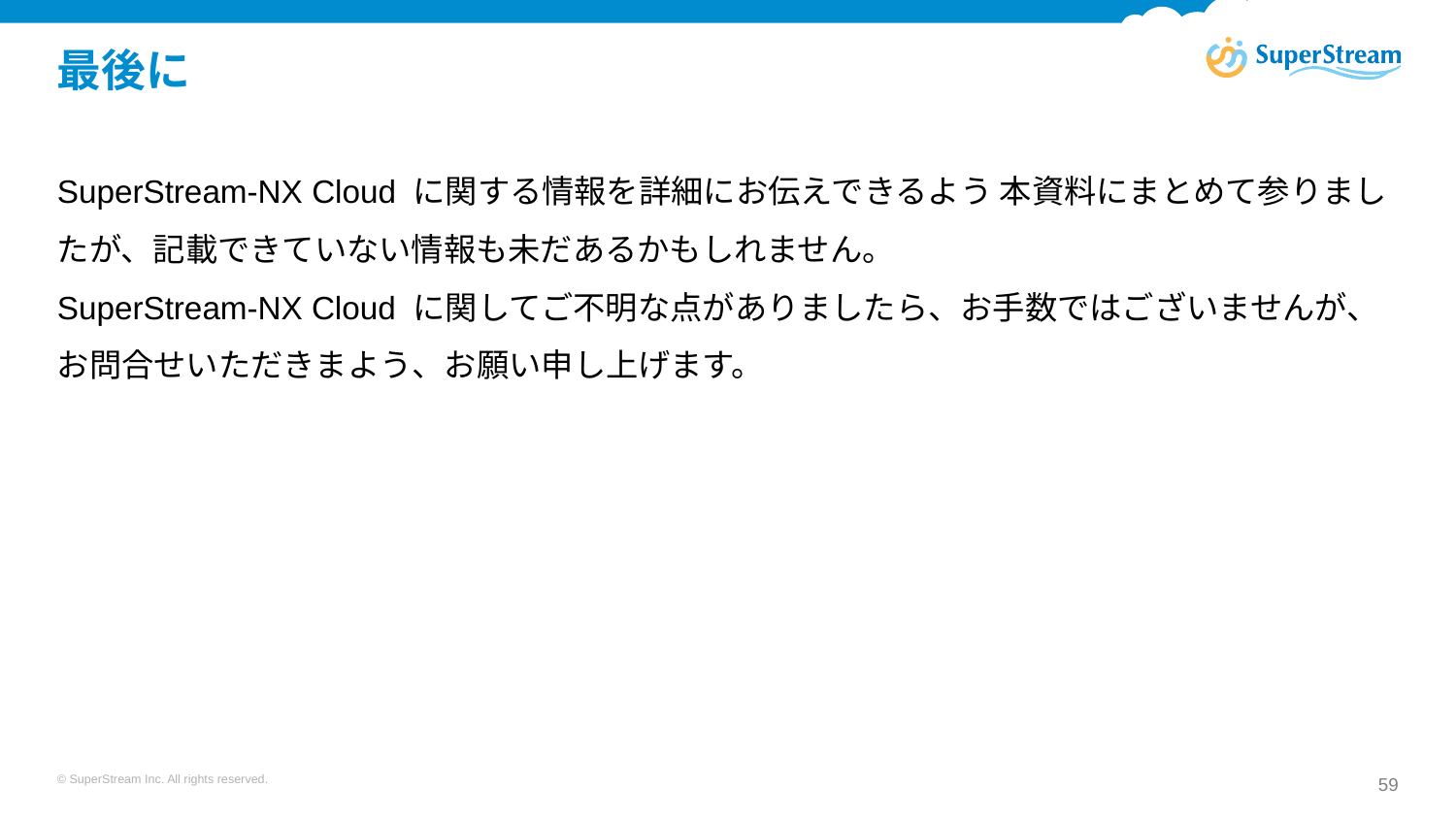

# 最後に
SuperStream-NX Cloud に関する情報を詳細にお伝えできるよう 本資料にまとめて参りましたが、記載できていない情報も未だあるかもしれません。
SuperStream-NX Cloud に関してご不明な点がありましたら、お手数ではございませんが、お問合せいただきまよう、お願い申し上げます。

© SuperStream Inc. All rights reserved.
59